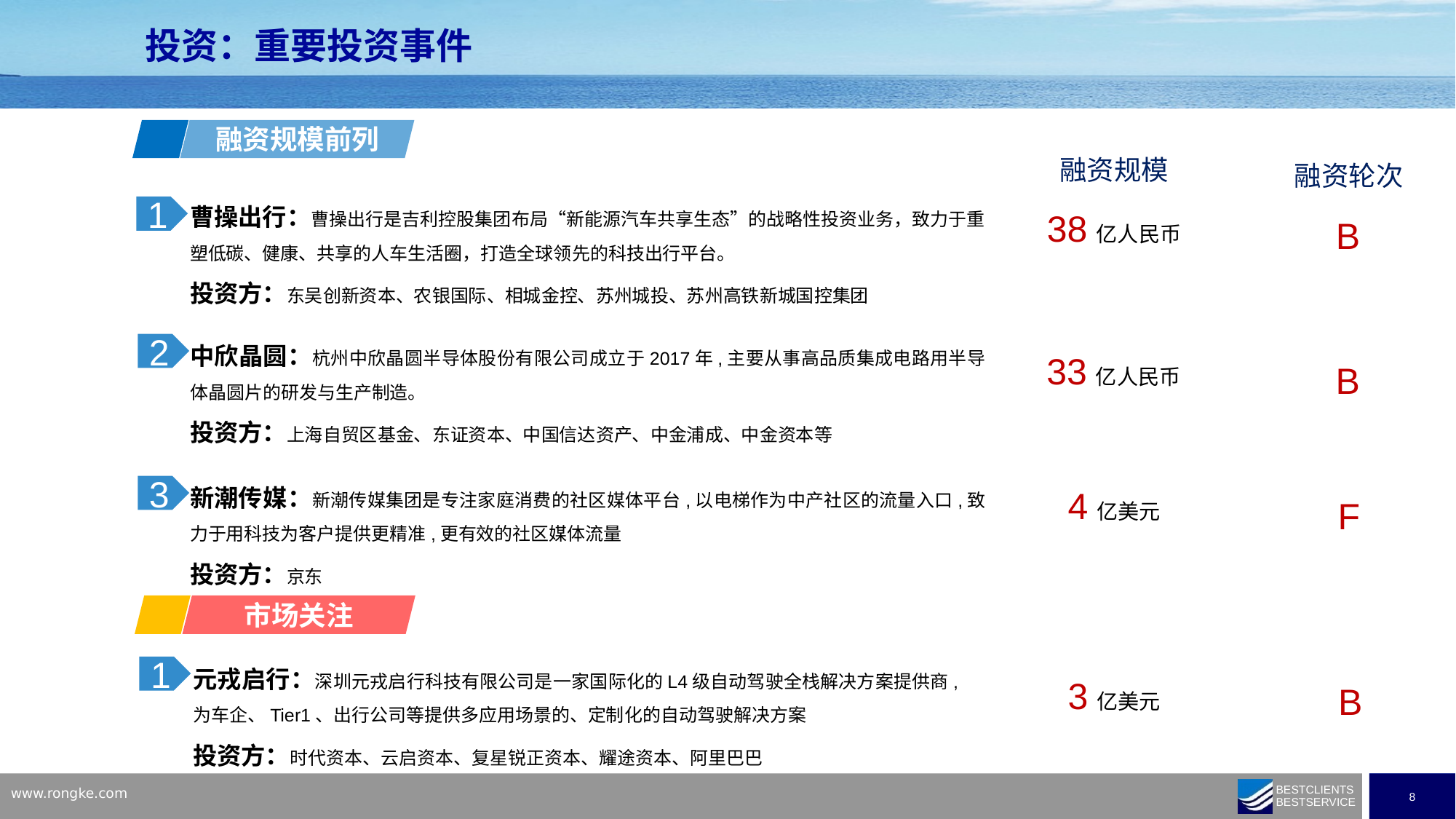

投资：重要投资事件

融资规模前列
融资规模
融资轮次
曹操出行：曹操出行是吉利控股集团布局“新能源汽车共享生态”的战略性投资业务，致力于重塑低碳、健康、共享的人车生活圈，打造全球领先的科技出行平台。
投资方：东吴创新资本、农银国际、相城金控、苏州城投、苏州高铁新城国控集团
1
38亿人民币
B
中欣晶圆：杭州中欣晶圆半导体股份有限公司成立于2017年,主要从事高品质集成电路用半导体晶圆片的研发与生产制造。
投资方：上海自贸区基金、东证资本、中国信达资产、中金浦成、中金资本等
2
33亿人民币
B
新潮传媒：新潮传媒集团是专注家庭消费的社区媒体平台,以电梯作为中产社区的流量入口,致力于用科技为客户提供更精准,更有效的社区媒体流量
投资方：京东
3
4亿美元
F

市场关注
元戎启行：深圳元戎启行科技有限公司是一家国际化的L4级自动驾驶全栈解决方案提供商,为车企、Tier1、出行公司等提供多应用场景的、定制化的自动驾驶解决方案
投资方：时代资本、云启资本、复星锐正资本、耀途资本、阿里巴巴
1
3亿美元
B